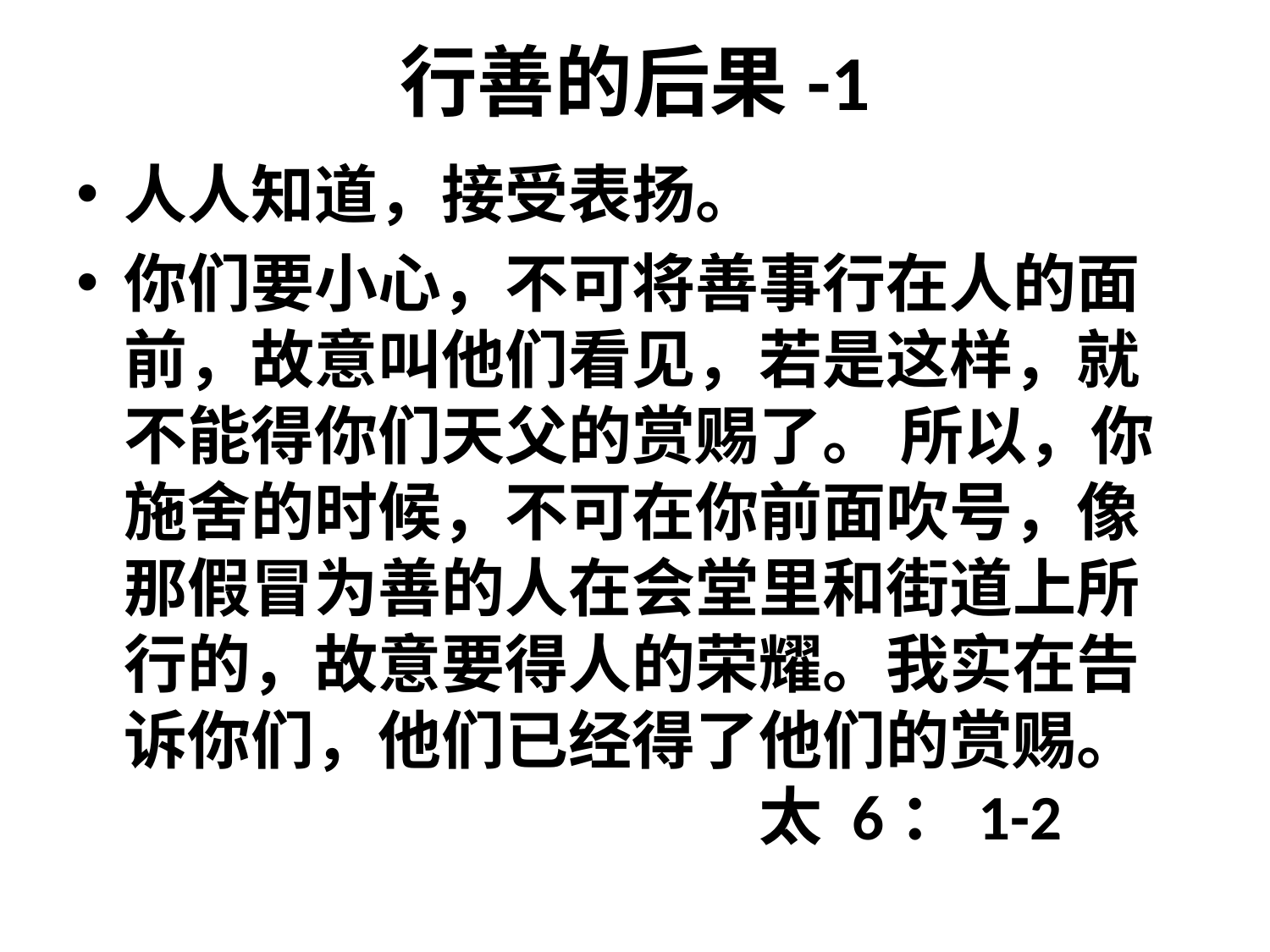

# 行善的后果-1
人人知道，接受表扬。
你们要小心，不可将善事行在人的面前，故意叫他们看见，若是这样，就不能得你们天父的赏赐了。 所以，你施舍的时候，不可在你前面吹号，像那假冒为善的人在会堂里和街道上所行的，故意要得人的荣耀。我实在告诉你们，他们已经得了他们的赏赐。 					太 6：1-2